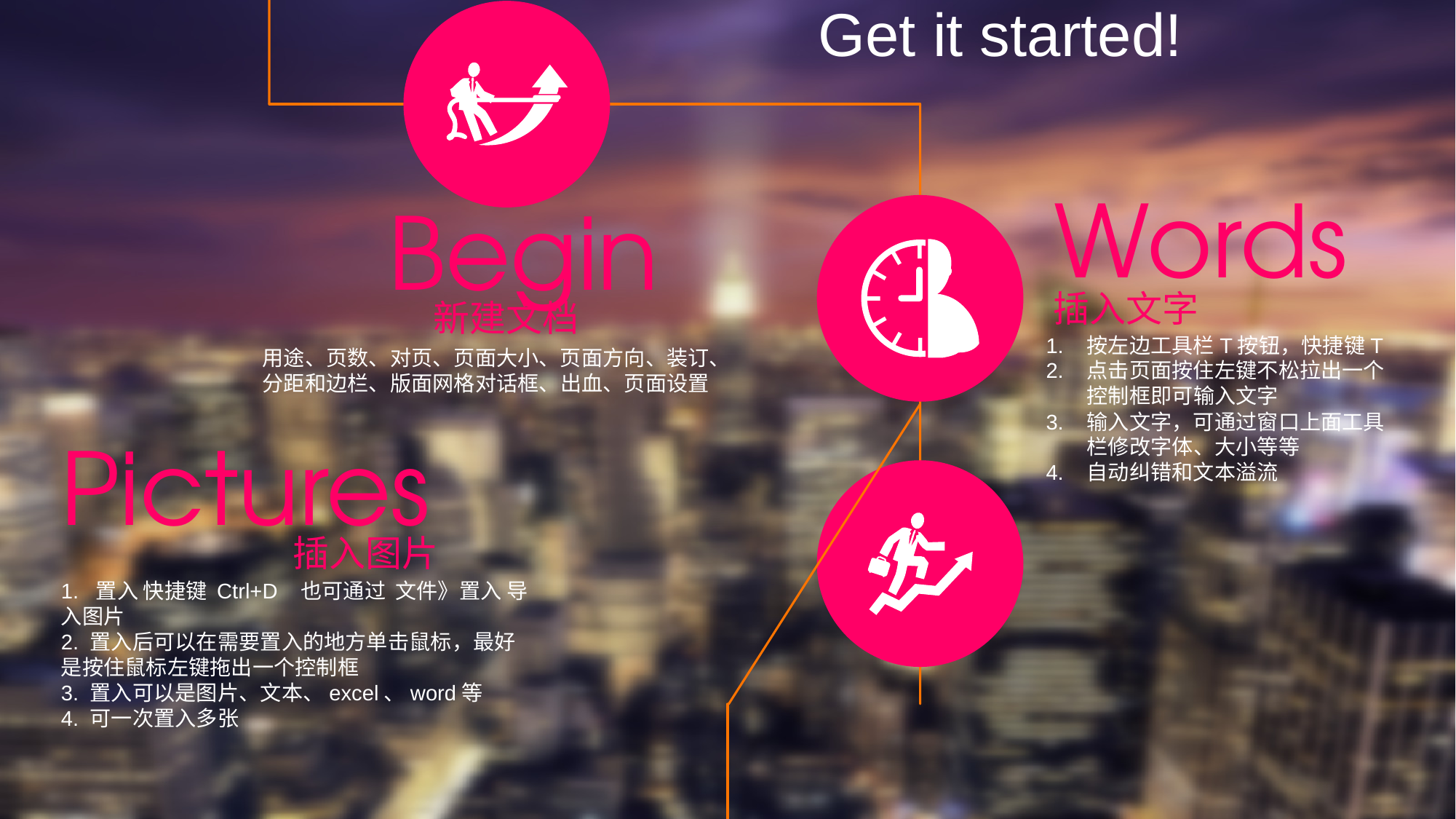

Get it started!

Words
Begin

插入文字
新建文档
按左边工具栏T按钮，快捷键T
点击页面按住左键不松拉出一个控制框即可输入文字
输入文字，可通过窗口上面工具栏修改字体、大小等等
自动纠错和文本溢流
用途、页数、对页、页面大小、页面方向、装订、分距和边栏、版面网格对话框、出血、页面设置
Pictures

插入图片
1.  置入 快捷键 Ctrl+D   也可通过  文件》置入 导入图片
2. 置入后可以在需要置入的地方单击鼠标，最好是按住鼠标左键拖出一个控制框
3. 置入可以是图片、文本、excel、word等
4. 可一次置入多张